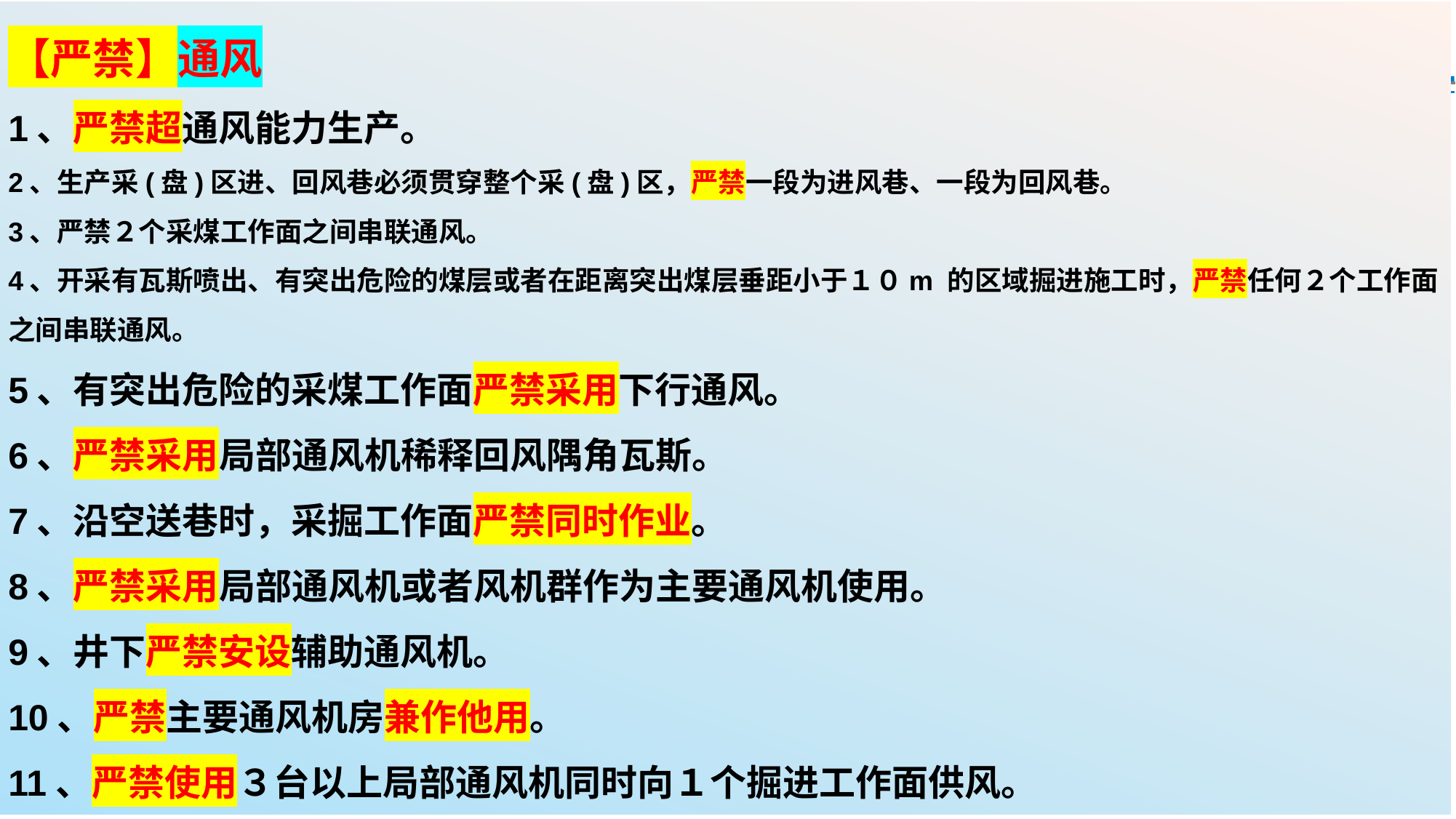

【严禁】通风
1、严禁超通风能力生产。
2、生产采(盘)区进、回风巷必须贯穿整个采(盘)区，严禁一段为进风巷、一段为回风巷。
3、严禁２个采煤工作面之间串联通风。
4、开采有瓦斯喷出、有突出危险的煤层或者在距离突出煤层垂距小于１０m 的区域掘进施工时，严禁任何２个工作面之间串联通风。
5、有突出危险的采煤工作面严禁采用下行通风。
6、严禁采用局部通风机稀释回风隅角瓦斯。
7、沿空送巷时，采掘工作面严禁同时作业。
8、严禁采用局部通风机或者风机群作为主要通风机使用。
9、井下严禁安设辅助通风机。
10、严禁主要通风机房兼作他用。
11、严禁使用３台以上局部通风机同时向１个掘进工作面供风。